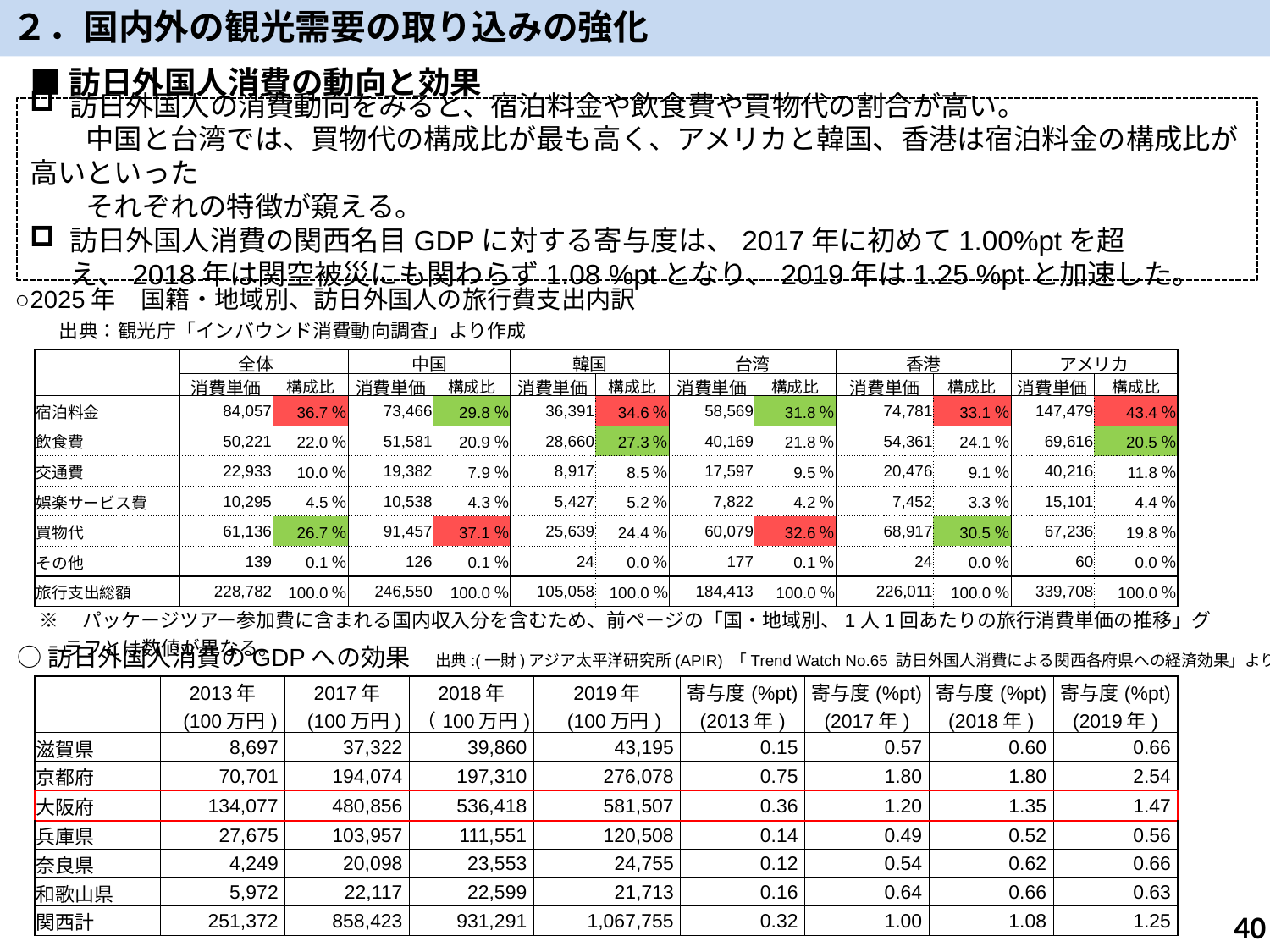

２．国内外の観光需要の取り込みの強化
■訪日外国人消費の動向と効果
訪日外国人の消費動向をみると、宿泊料金や飲食費や買物代の割合が高い。
　　中国と台湾では、買物代の構成比が最も高く、アメリカと韓国、香港は宿泊料金の構成比が高いといった
　　それぞれの特徴が窺える。
訪日外国人消費の関西名目GDPに対する寄与度は、2017年に初めて1.00%ptを超え、2018年は関空被災にも関わらず1.08 %ptとなり、2019年は1.25 %ptと加速した。
○2025年　国籍・地域別、訪日外国人の旅行費支出内訳
　　出典：観光庁「インバウンド消費動向調査」より作成
|  | 全体 |  | 中国 |  | 韓国 |  | 台湾 |  | 香港 |  | アメリカ |  |
| --- | --- | --- | --- | --- | --- | --- | --- | --- | --- | --- | --- | --- |
|  | 消費単価 | 構成比 | 消費単価 | 構成比 | 消費単価 | 構成比 | 消費単価 | 構成比 | 消費単価 | 構成比 | 消費単価 | 構成比 |
| 宿泊料金 | 84,057 | 36.7％ | 73,466 | 29.8％ | 36,391 | 34.6％ | 58,569 | 31.8％ | 74,781 | 33.1％ | 147,479 | 43.4％ |
| 飲食費 | 50,221 | 22.0％ | 51,581 | 20.9％ | 28,660 | 27.3％ | 40,169 | 21.8％ | 54,361 | 24.1％ | 69,616 | 20.5％ |
| 交通費 | 22,933 | 10.0％ | 19,382 | 7.9％ | 8,917 | 8.5％ | 17,597 | 9.5％ | 20,476 | 9.1％ | 40,216 | 11.8％ |
| 娯楽サービス費 | 10,295 | 4.5％ | 10,538 | 4.3％ | 5,427 | 5.2％ | 7,822 | 4.2％ | 7,452 | 3.3％ | 15,101 | 4.4％ |
| 買物代 | 61,136 | 26.7％ | 91,457 | 37.1％ | 25,639 | 24.4％ | 60,079 | 32.6％ | 68,917 | 30.5％ | 67,236 | 19.8％ |
| その他 | 139 | 0.1％ | 126 | 0.1％ | 24 | 0.0％ | 177 | 0.1％ | 24 | 0.0％ | 60 | 0.0％ |
| 旅行支出総額 | 228,782 | 100.0％ | 246,550 | 100.0％ | 105,058 | 100.0％ | 184,413 | 100.0％ | 226,011 | 100.0％ | 339,708 | 100.0％ |
※　パッケージツアー参加費に含まれる国内収入分を含むため、前ページの「国・地域別、1人1回あたりの旅行消費単価の推移」グラフとは数値が異なる。
○訪日外国人消費のGDPへの効果　出典:(一財)アジア太平洋研究所(APIR) 「Trend Watch No.65 訪日外国人消費による関西各府県への経済効果」より作成
|  | 2013年 (100万円) | 2017年 (100万円) | 2018年 （100万円) | 2019年 (100万円) | 寄与度(%pt) (2013年) | 寄与度(%pt) (2017年) | 寄与度(%pt) (2018年) | 寄与度(%pt) (2019年) |
| --- | --- | --- | --- | --- | --- | --- | --- | --- |
| 滋賀県 | 8,697 | 37,322 | 39,860 | 43,195 | 0.15 | 0.57 | 0.60 | 0.66 |
| 京都府 | 70,701 | 194,074 | 197,310 | 276,078 | 0.75 | 1.80 | 1.80 | 2.54 |
| 大阪府 | 134,077 | 480,856 | 536,418 | 581,507 | 0.36 | 1.20 | 1.35 | 1.47 |
| 兵庫県 | 27,675 | 103,957 | 111,551 | 120,508 | 0.14 | 0.49 | 0.52 | 0.56 |
| 奈良県 | 4,249 | 20,098 | 23,553 | 24,755 | 0.12 | 0.54 | 0.62 | 0.66 |
| 和歌山県 | 5,972 | 22,117 | 22,599 | 21,713 | 0.16 | 0.64 | 0.66 | 0.63 |
| 関西計 | 251,372 | 858,423 | 931,291 | 1,067,755 | 0.32 | 1.00 | 1.08 | 1.25 |
40